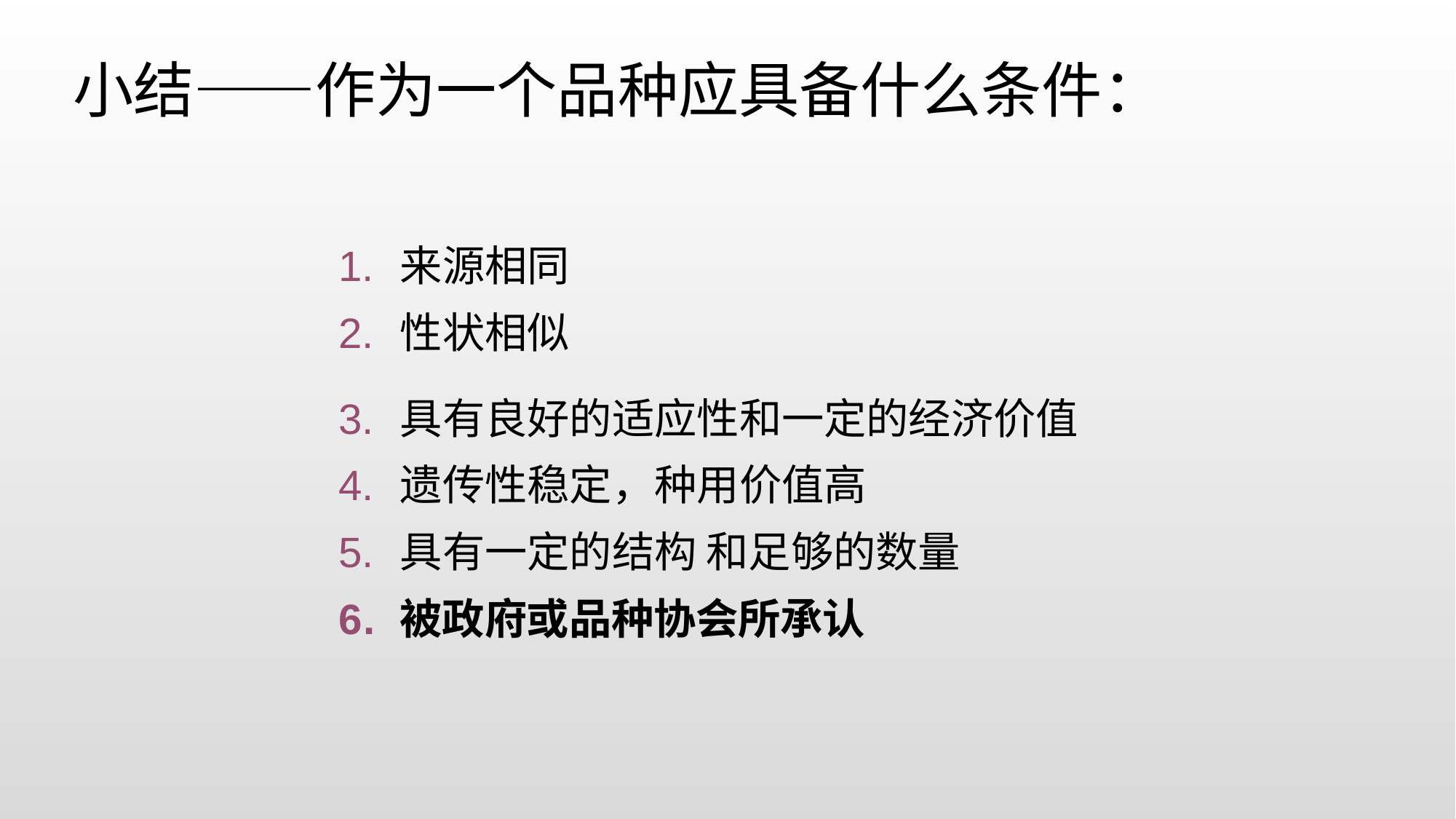

小结——作为一个品种应具备什么条件：
来源相同
性状相似
具有良好的适应性和一定的经济价值
遗传性稳定，种用价值高
具有一定的结构 和足够的数量
被政府或品种协会所承认